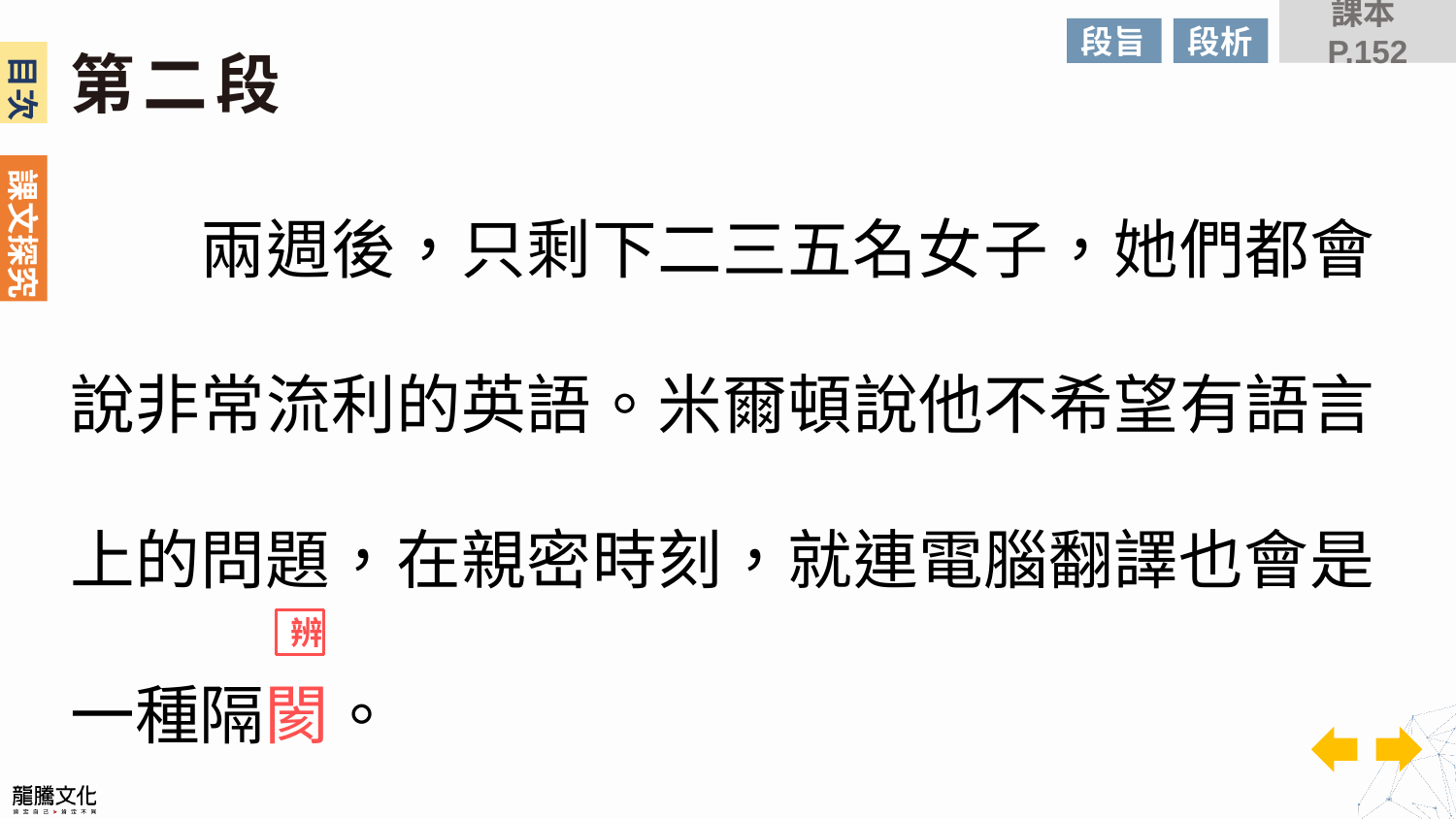

課本P.152
段旨
段析
第二段
　　兩週後，只剩下二三五名女子，她們都會說非常流利的英語。米爾頓說他不希望有語言上的問題，在親密時刻，就連電腦翻譯也會是一種隔閡。
辨